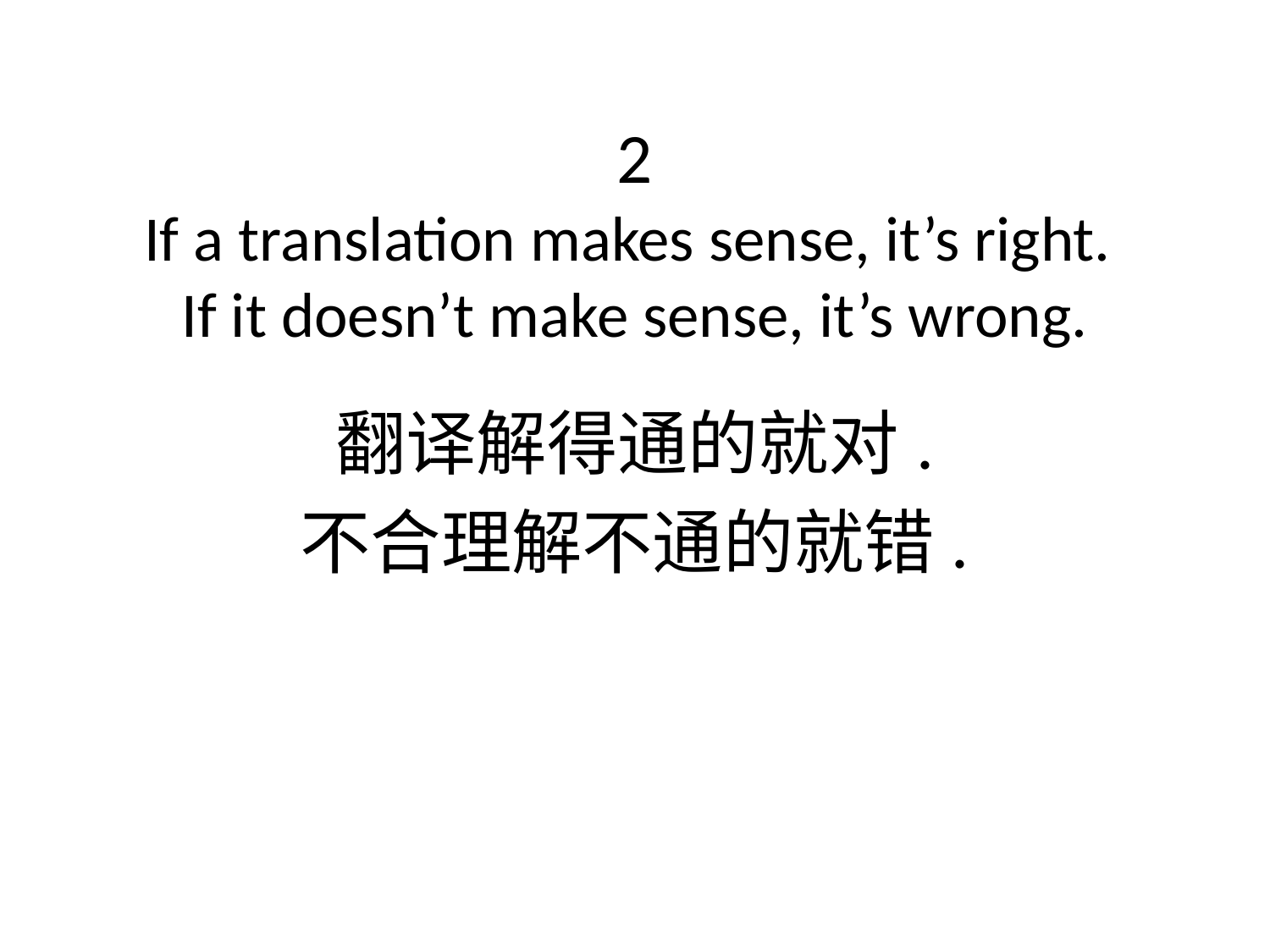

# 2 If a translation makes sense, it’s right. If it doesn’t make sense, it’s wrong.
翻译解得通的就对.
不合理解不通的就错.